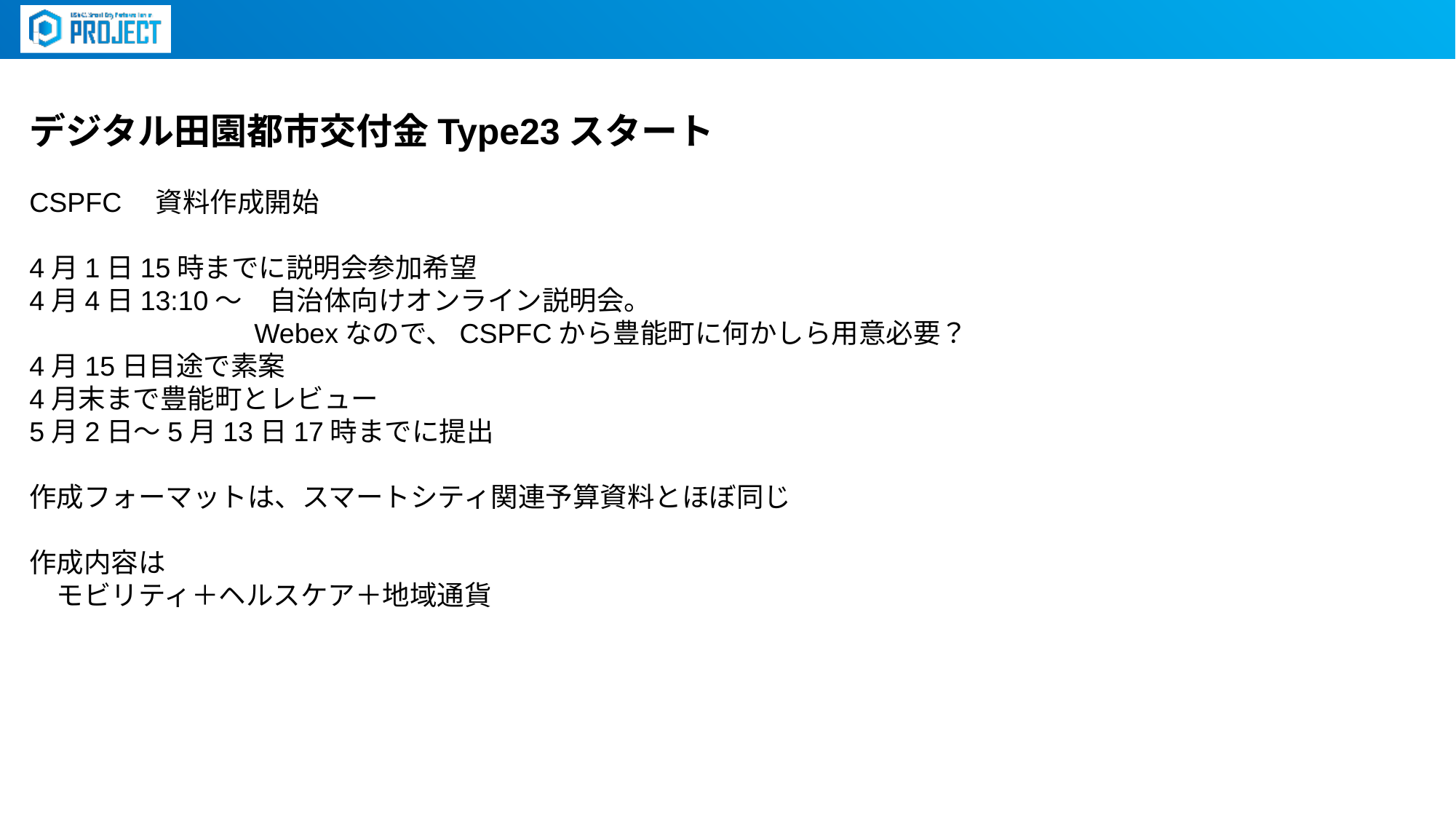

デジタル田園都市交付金Type23スタート

CSPFC　資料作成開始
4月1日15時までに説明会参加希望
4月4日13:10～　自治体向けオンライン説明会。　
　　　　　　　　Webexなので、CSPFCから豊能町に何かしら用意必要？
4月15日目途で素案
4月末まで豊能町とレビュー
5月2日～5月13日17時までに提出

作成フォーマットは、スマートシティ関連予算資料とほぼ同じ

作成内容は
　モビリティ＋ヘルスケア＋地域通貨